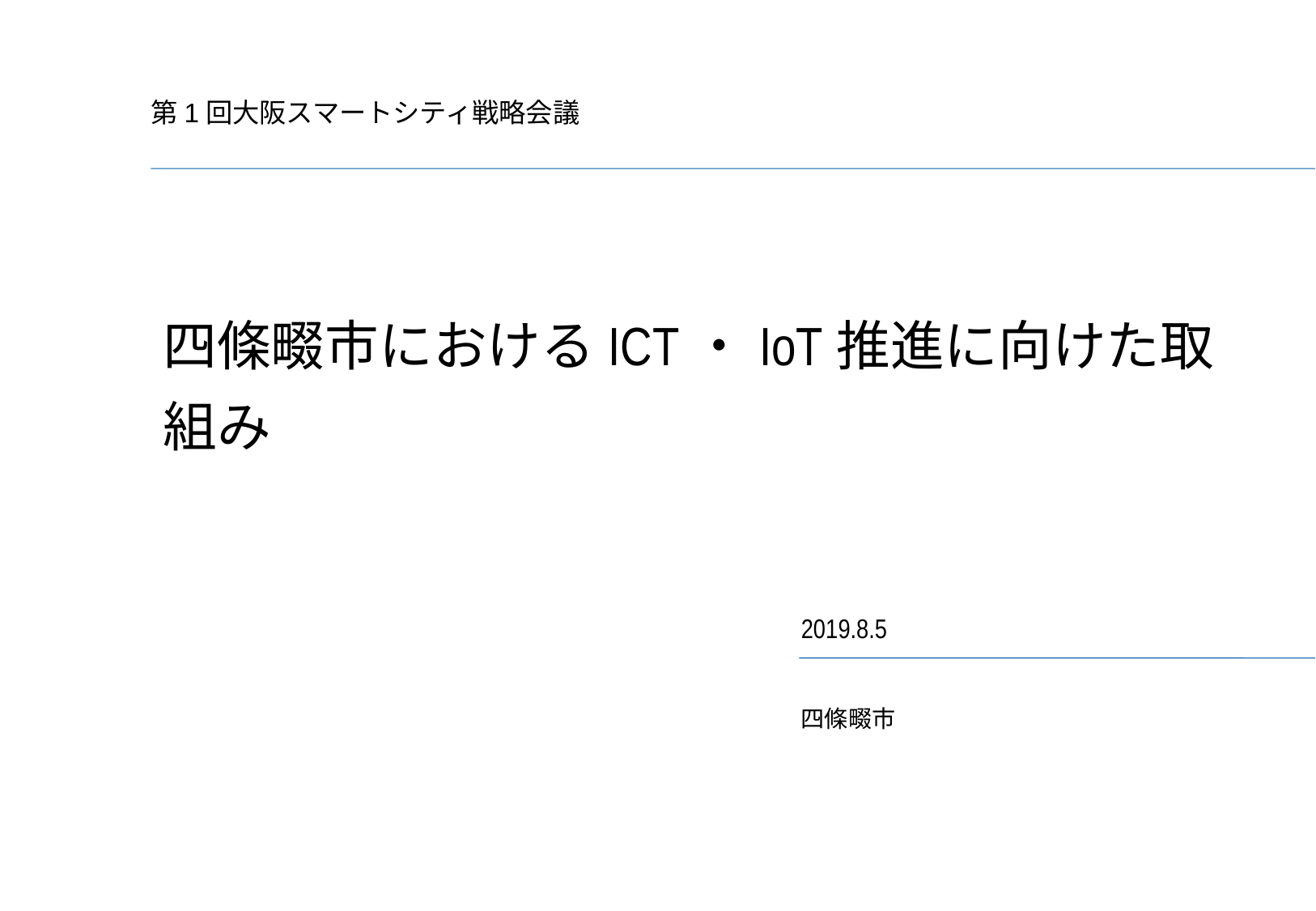

第1回大阪スマートシティ戦略会議
# 四條畷市におけるICT・IoT推進に向けた取組み
2019.8.5
四條畷市